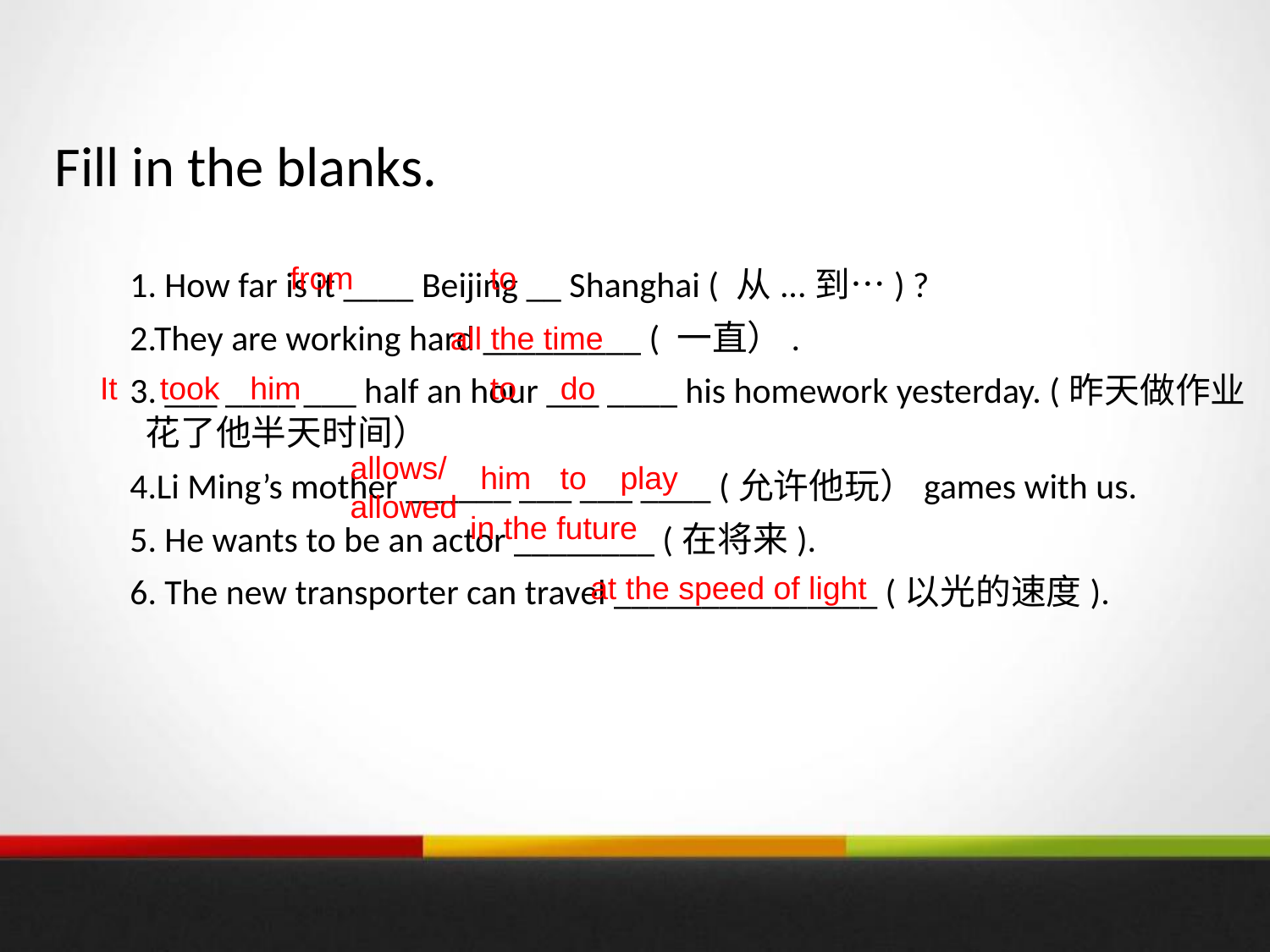

# Fill in the blanks.
from
to
    1. How far is it ____ Beijing __ Shanghai ( 从...到…) ?
    2.They are working hard _________ ( 一直）.
    3. ___ ____ ___ half an hour ___ ____ his homework yesterday. (昨天做作业花了他半天时间）
    4.Li Ming’s mother ______ ___ ___ ____ (允许他玩）games with us.
    5. He wants to be an actor ________ (在将来).
    6. The new transporter can travel _______________ (以光的速度).
all the time
It
took
him
to
do
allows/
allowed
him
to
play
in the future
at the speed of light